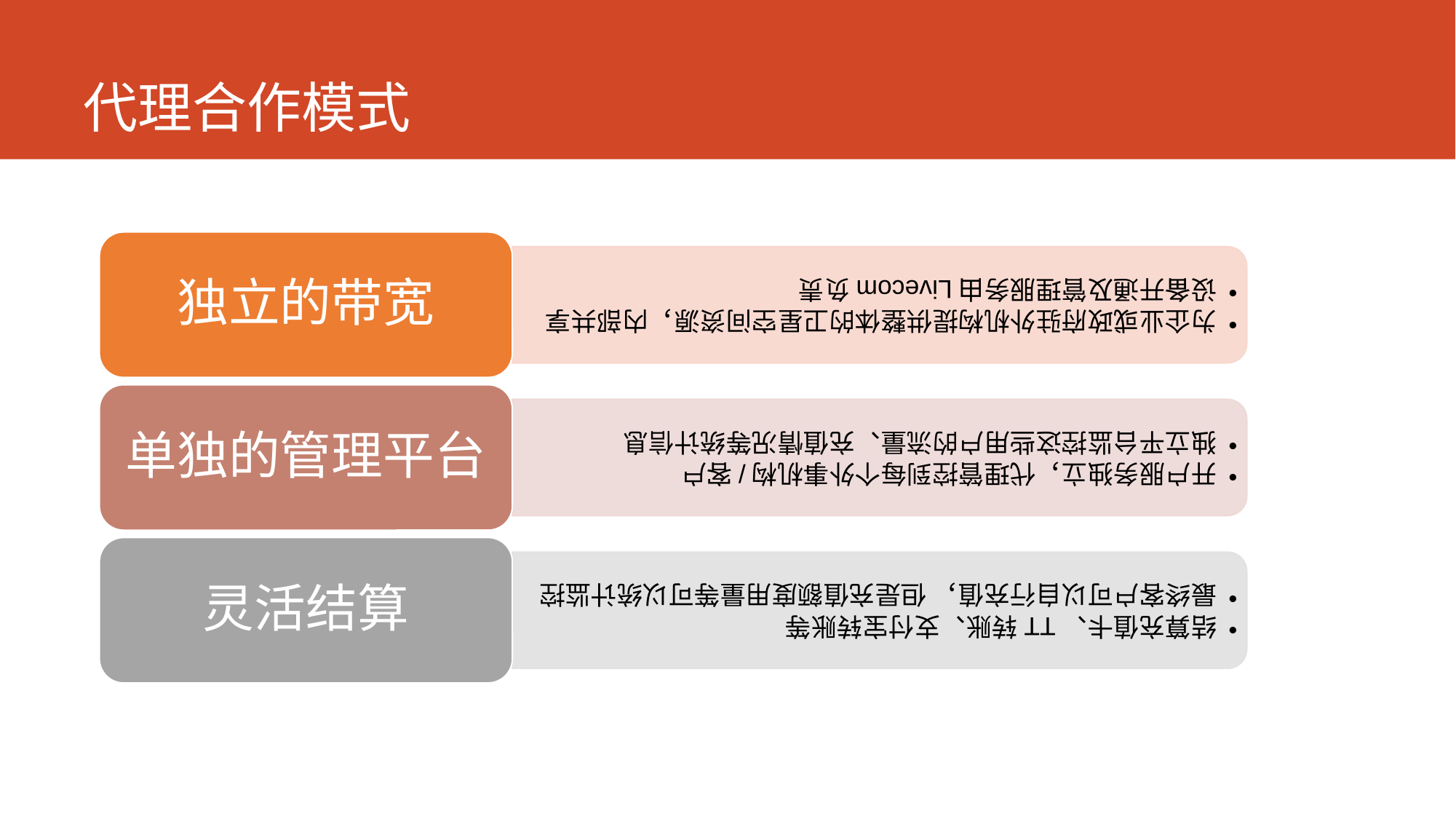

# 代理合作模式
为企业或政府驻外机构提供整体的卫星空间资源，内部共享
设备开通及管理服务由Livecom负责
独立的带宽
开户服务独立，代理管控到每个外事机构/客户
独立平台监控这些用户的流量、充值情况等统计信息
单独的管理平台
结算充值卡、TT转账、支付宝转账等
最终客户可以自行充值， 但是充值额度用量等可以统计监控
灵活结算